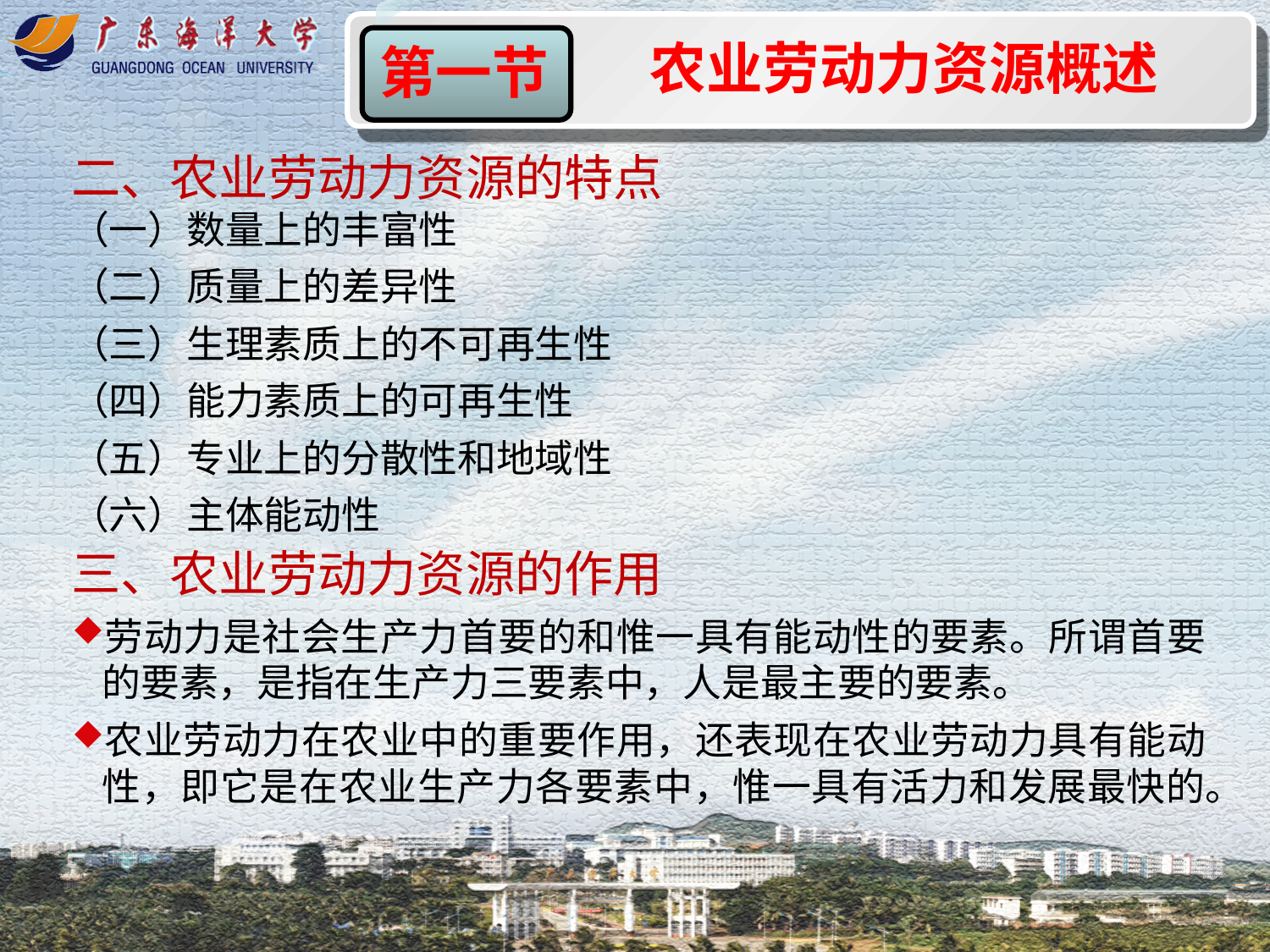

农业劳动力资源概述

第一节
二、农业劳动力资源的特点
（一）数量上的丰富性
（二）质量上的差异性
（三）生理素质上的不可再生性
（四）能力素质上的可再生性
（五）专业上的分散性和地域性
（六）主体能动性
三、农业劳动力资源的作用
劳动力是社会生产力首要的和惟一具有能动性的要素。所谓首要的要素，是指在生产力三要素中，人是最主要的要素。
农业劳动力在农业中的重要作用，还表现在农业劳动力具有能动性，即它是在农业生产力各要素中，惟一具有活力和发展最快的。